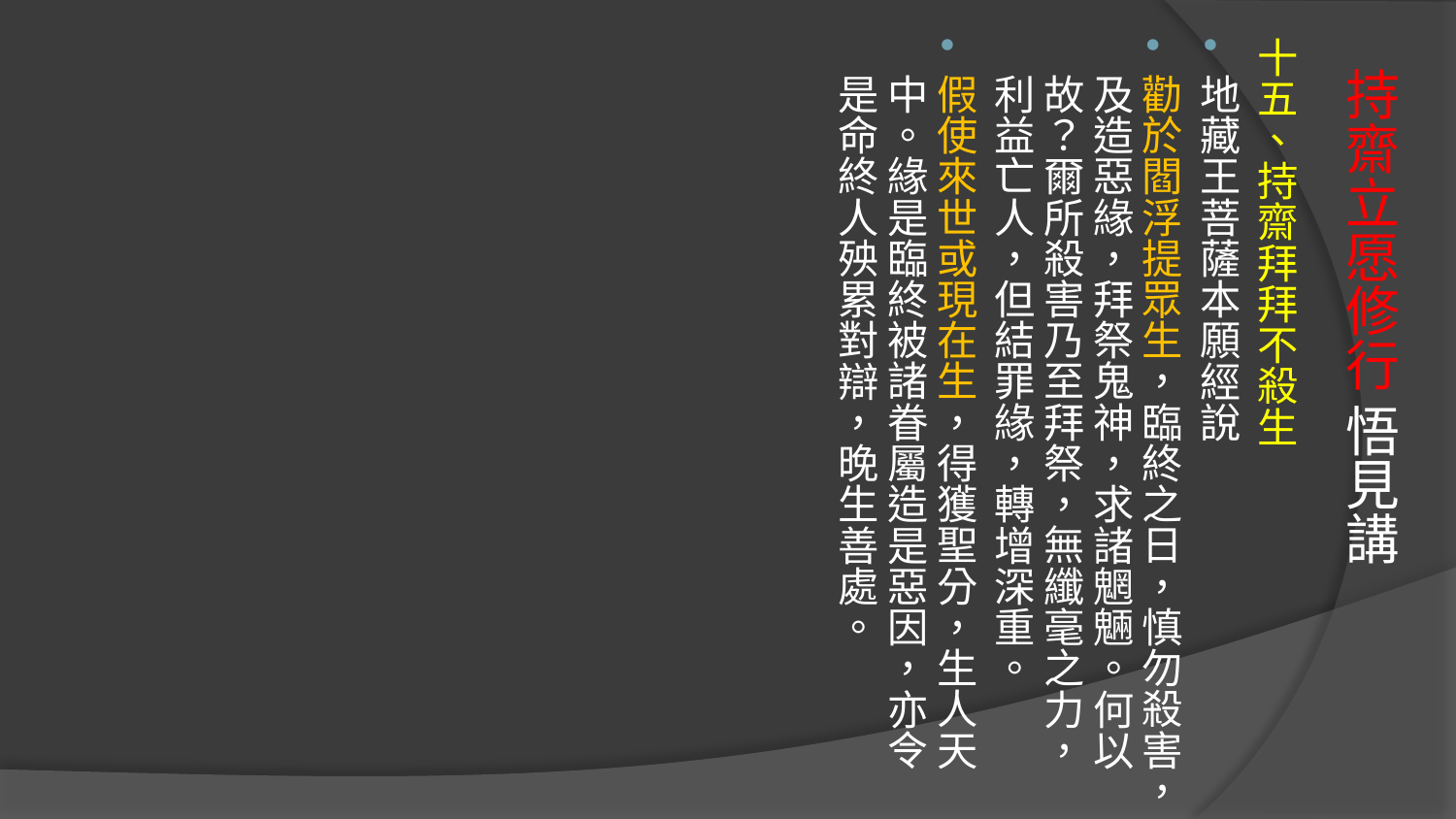

十五、持齋拜拜不殺生
地藏王菩薩本願經說
勸於閻浮提眾生，臨終之日，慎勿殺害，及造惡緣，拜祭鬼神，求諸魍魎。何以故？爾所殺害乃至拜祭，無纖毫之力，利益亡人，但結罪緣，轉增深重。
假使來世或現在生，得獲聖分，生人天中。緣是臨終被諸眷屬造是惡因，亦令是命終人殃累對辯，晚生善處。

# 持齋立愿修行 悟見講